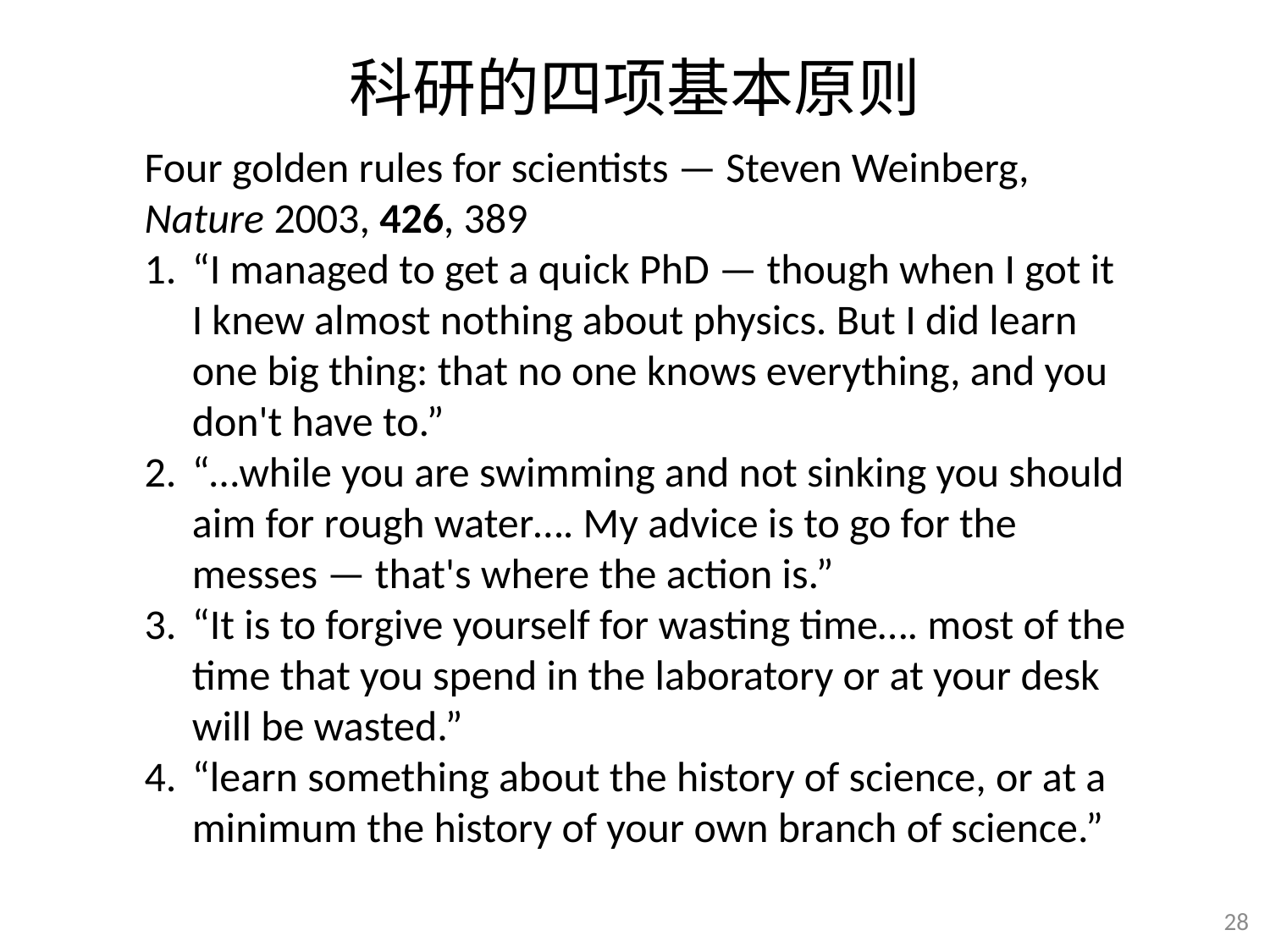

科研的四项基本原则
Four golden rules for scientists — Steven Weinberg, Nature 2003, 426, 389
“I managed to get a quick PhD — though when I got it I knew almost nothing about physics. But I did learn one big thing: that no one knows everything, and you don't have to.”
“…while you are swimming and not sinking you should aim for rough water…. My advice is to go for the messes — that's where the action is.”
“It is to forgive yourself for wasting time…. most of the time that you spend in the laboratory or at your desk will be wasted.”
“learn something about the history of science, or at a minimum the history of your own branch of science.”

28